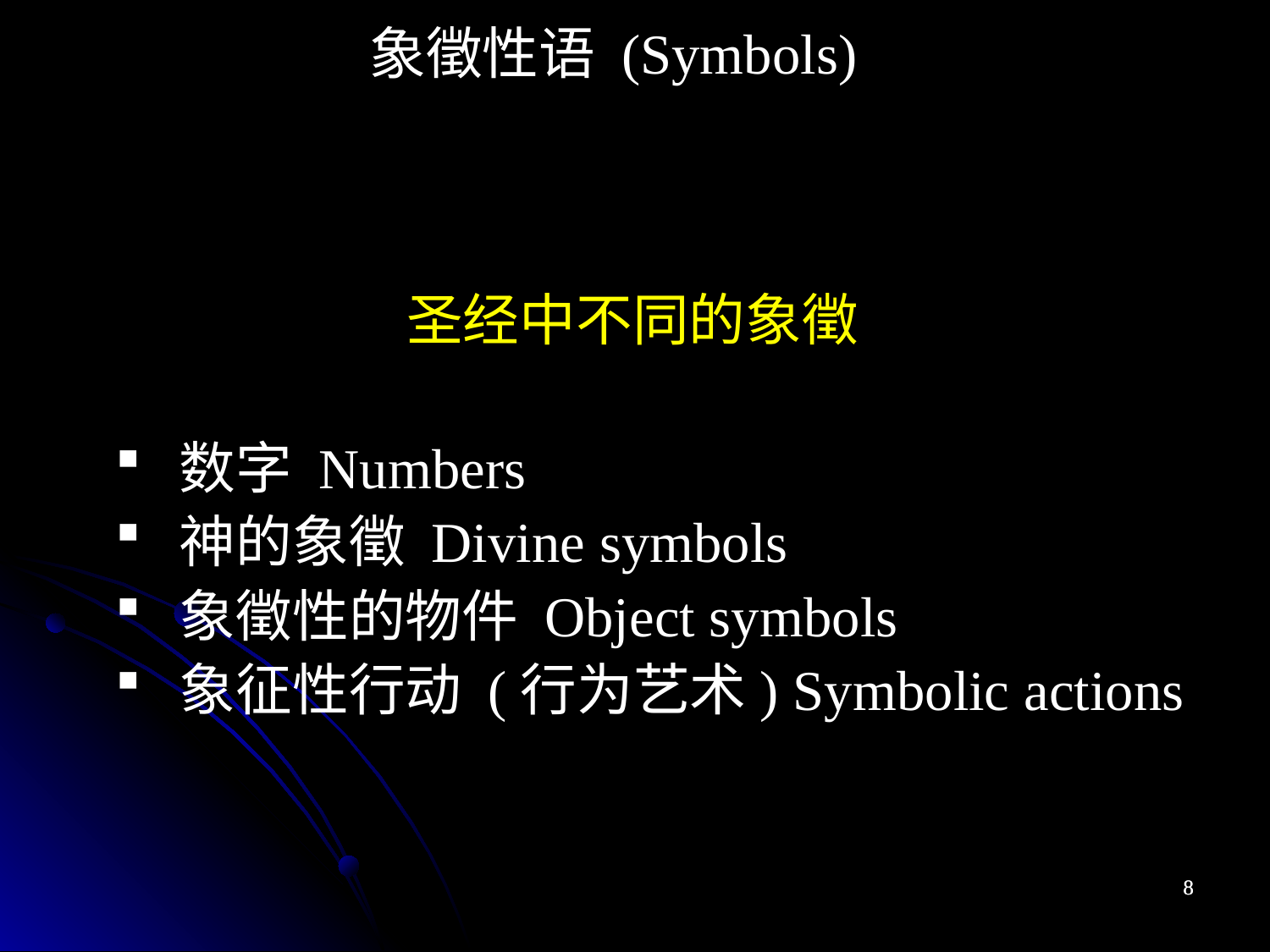

象徵性语 (Symbols)
圣经中不同的象徵

数字 Numbers
神的象徵 Divine symbols
象徵性的物件 Object symbols
象征性行动 (行为艺术) Symbolic actions

8
8